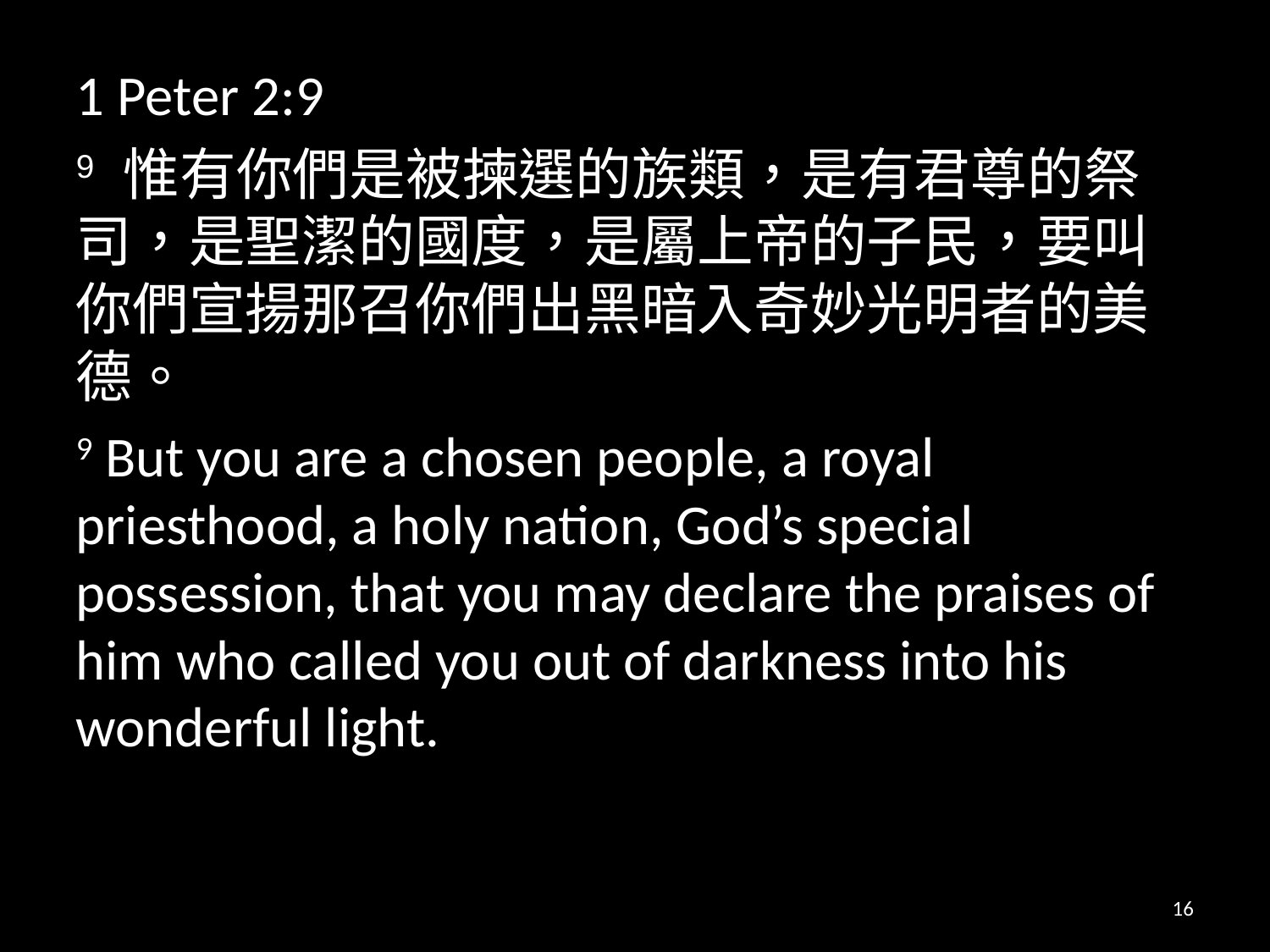

1 Peter 2:9
9 惟有你們是被揀選的族類，是有君尊的祭司，是聖潔的國度，是屬上帝的子民，要叫你們宣揚那召你們出黑暗入奇妙光明者的美德。
9 But you are a chosen people, a royal priesthood, a holy nation, God’s special possession, that you may declare the praises of him who called you out of darkness into his wonderful light.

16